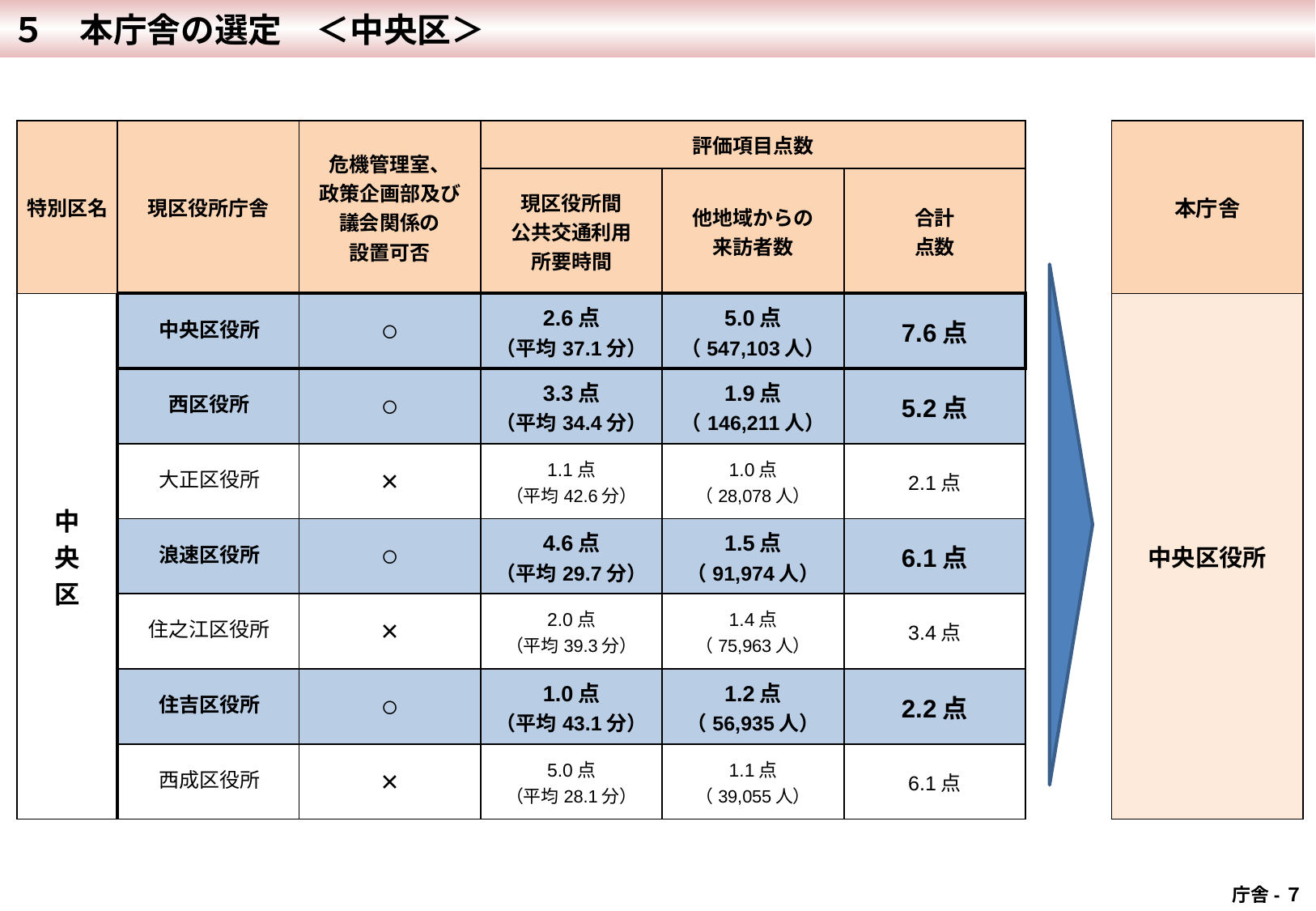

５　本庁舎の選定　＜中央区＞

| 特別区名 | 現区役所庁舎 | 危機管理室、 政策企画部及び 議会関係の 設置可否 | 評価項目点数 |  |  |  | 本庁舎 |
| --- | --- | --- | --- | --- | --- | --- | --- |
|  |  |  | 現区役所間 公共交通利用 所要時間 | 他地域からの 来訪者数 | 合計 点数 |  |  |
| 中 央 区 | 中央区役所 | ○ | 2.6点 （平均37.1分） | 5.0点 （547,103人） | 7.6点 |  | 中央区役所 |
|  | 西区役所 | ○ | 3.3点 （平均34.4分） | 1.9点 （146,211人） | 5.2点 |  |  |
|  | 大正区役所 | × | 1.1点 （平均42.6分） | 1.0点 （28,078人） | 2.1点 |  |  |
|  | 浪速区役所 | ○ | 4.6点 （平均29.7分） | 1.5点 （91,974人） | 6.1点 |  |  |
|  | 住之江区役所 | × | 2.0点 （平均39.3分） | 1.4点 （75,963人） | 3.4点 |  |  |
|  | 住吉区役所 | ○ | 1.0点 （平均43.1分） | 1.2点 （56,935人） | 2.2点 |  |  |
|  | 西成区役所 | × | 5.0点 （平均28.1分） | 1.1点 （39,055人） | 6.1点 |  |  |

 庁舎-７